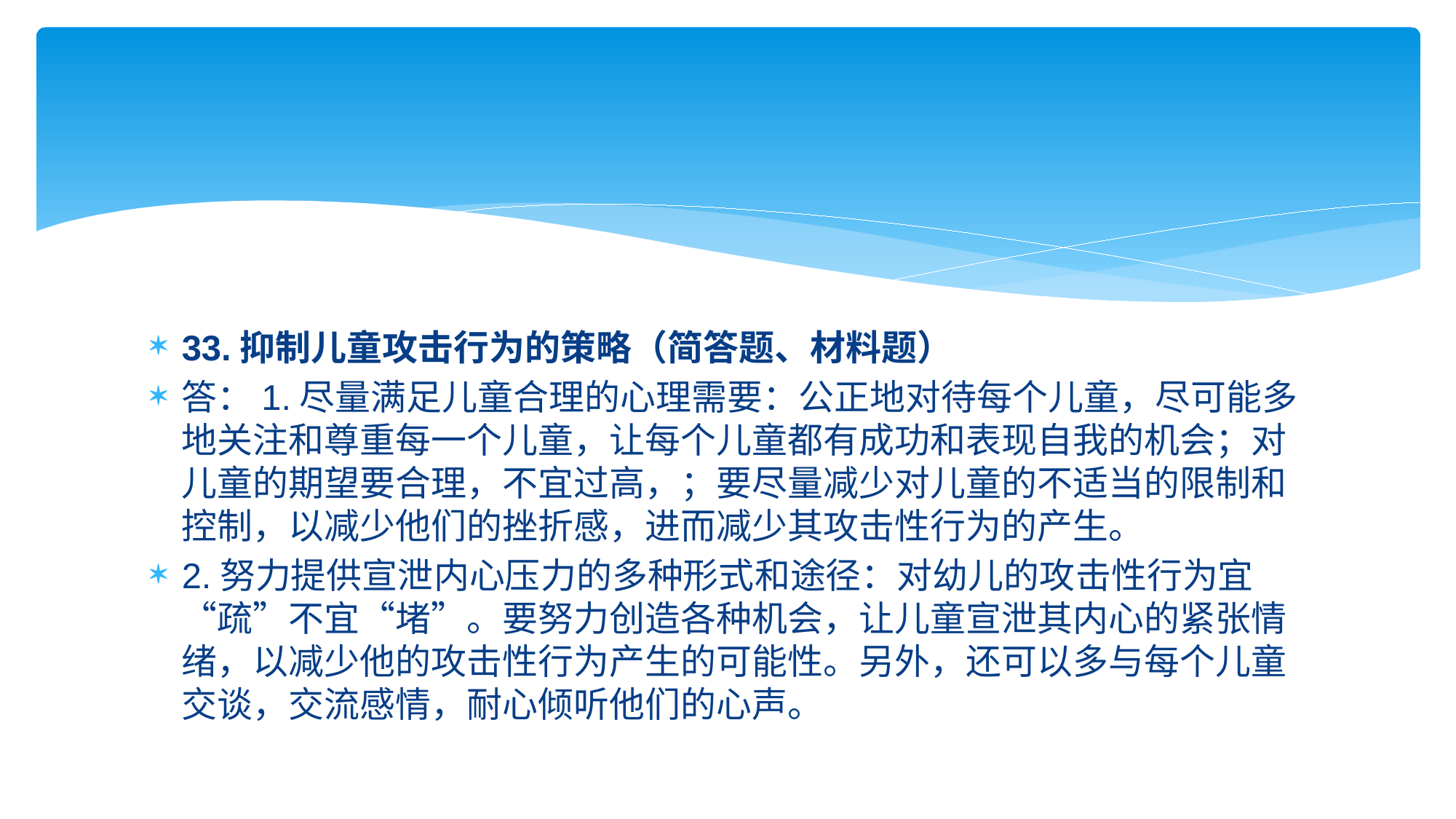

#
33.抑制儿童攻击行为的策略（简答题、材料题）
答：1.尽量满足儿童合理的心理需要：公正地对待每个儿童，尽可能多地关注和尊重每一个儿童，让每个儿童都有成功和表现自我的机会；对儿童的期望要合理，不宜过高，；要尽量减少对儿童的不适当的限制和控制，以减少他们的挫折感，进而减少其攻击性行为的产生。
2.努力提供宣泄内心压力的多种形式和途径：对幼儿的攻击性行为宜“疏”不宜“堵”。要努力创造各种机会，让儿童宣泄其内心的紧张情绪，以减少他的攻击性行为产生的可能性。另外，还可以多与每个儿童交谈，交流感情，耐心倾听他们的心声。